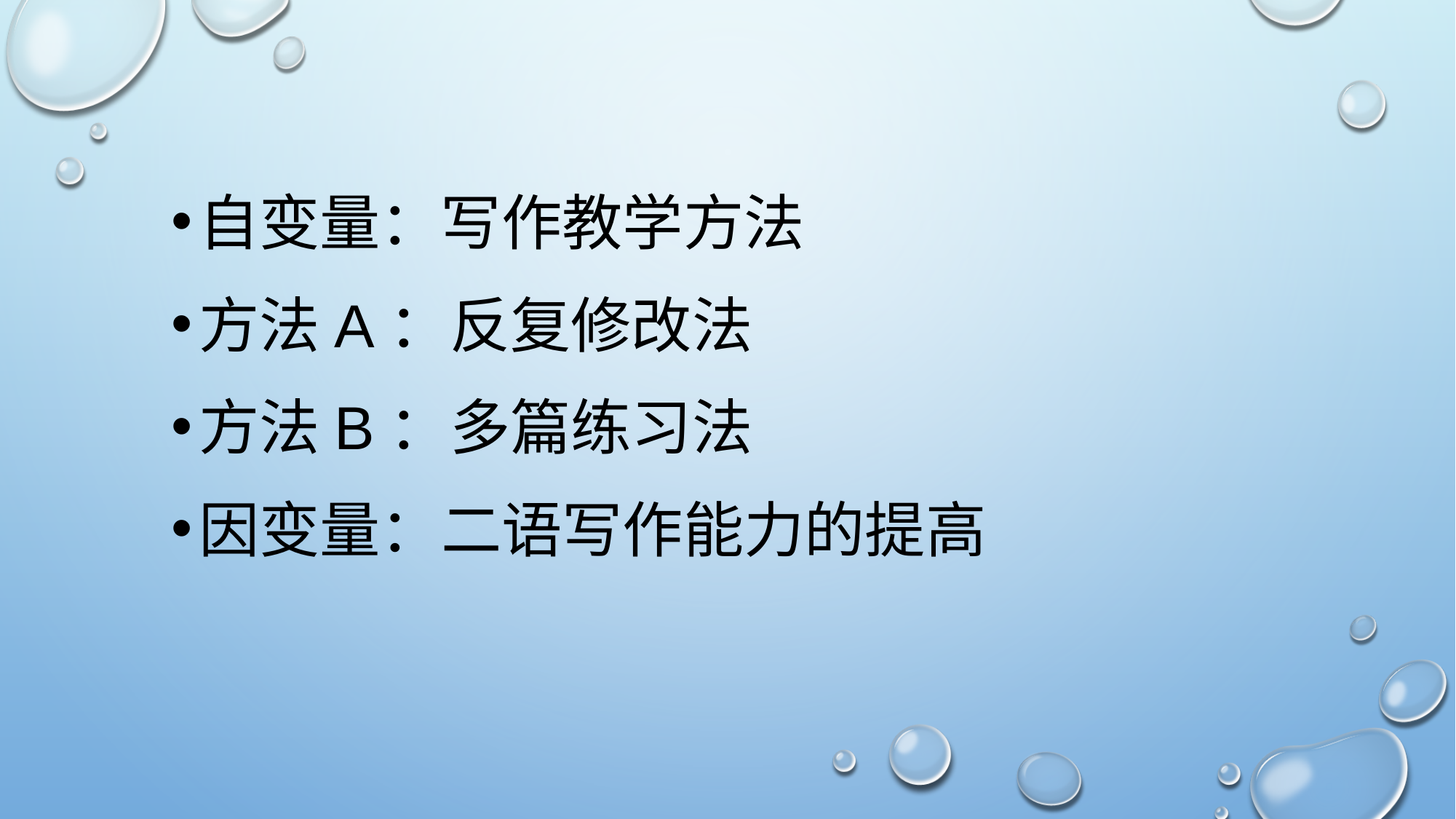

自变量：写作教学方法
方法A：反复修改法
方法B：多篇练习法
因变量：二语写作能力的提高